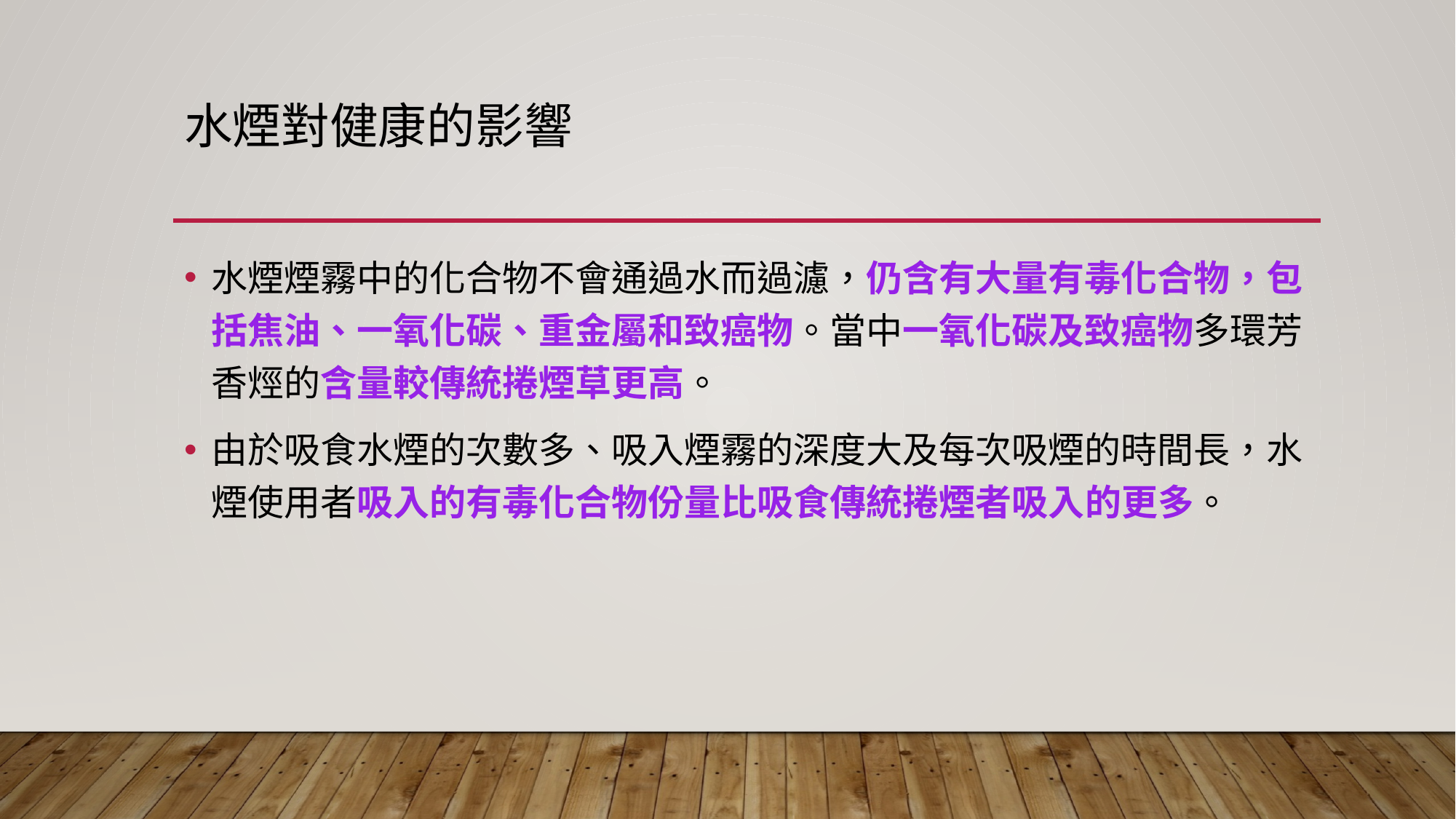

# 水煙對健康的影響
水煙煙霧中的化合物不會通過水而過濾，仍含有大量有毒化合物，包括焦油、一氧化碳、重金屬和致癌物。當中一氧化碳及致癌物多環芳香烴的含量較傳統捲煙草更高。
由於吸食水煙的次數多、吸入煙霧的深度大及每次吸煙的時間長，水煙使用者吸入的有毒化合物份量比吸食傳統捲煙者吸入的更多。